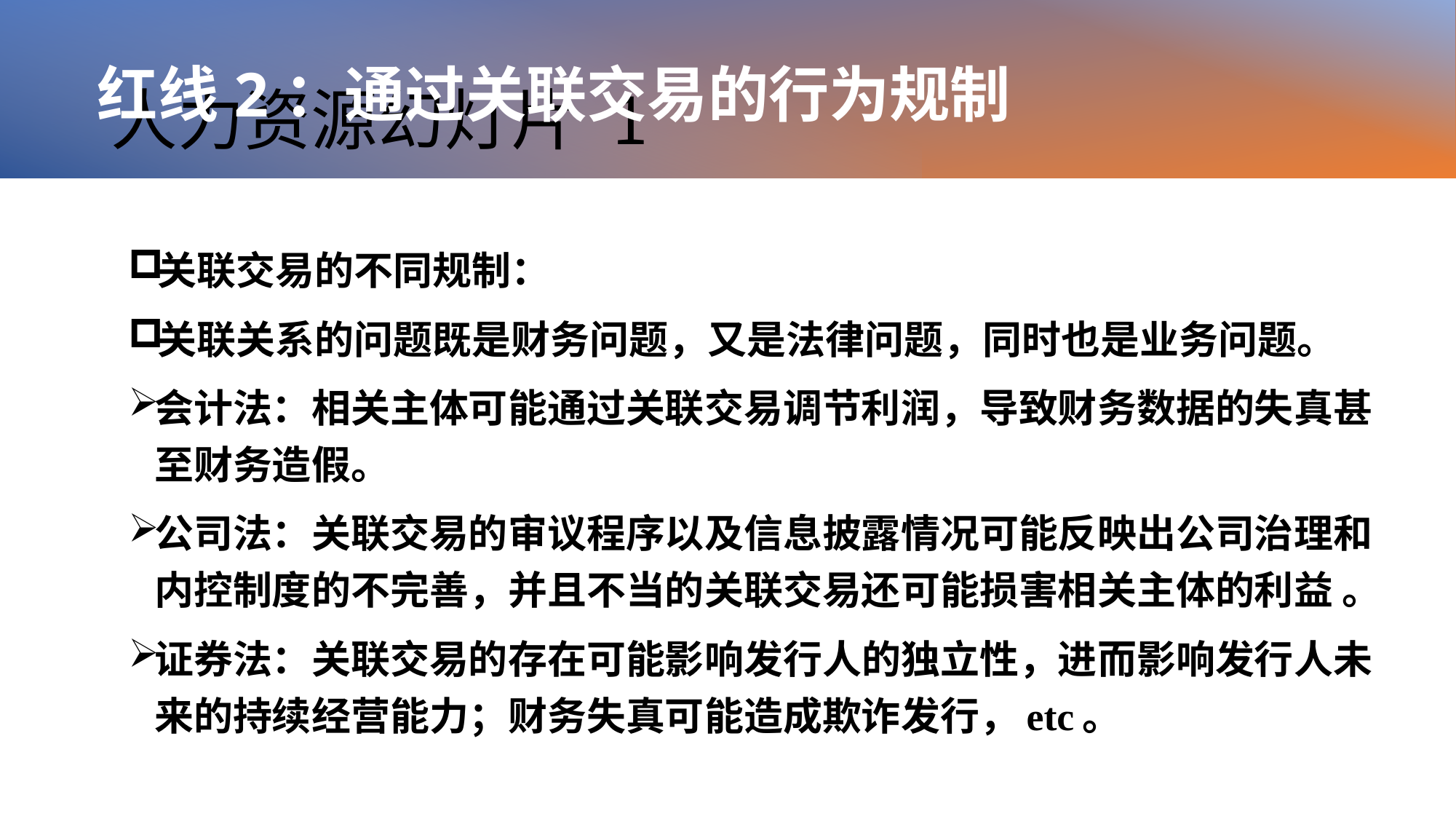

# 人力资源幻灯片 1
红线2：通过关联交易的行为规制
关联交易的不同规制：
关联关系的问题既是财务问题，又是法律问题，同时也是业务问题。
会计法：相关主体可能通过关联交易调节利润，导致财务数据的失真甚至财务造假。
公司法：关联交易的审议程序以及信息披露情况可能反映出公司治理和内控制度的不完善，并且不当的关联交易还可能损害相关主体的利益 。
证券法：关联交易的存在可能影响发行人的独立性，进而影响发行人未来的持续经营能力；财务失真可能造成欺诈发行，etc。